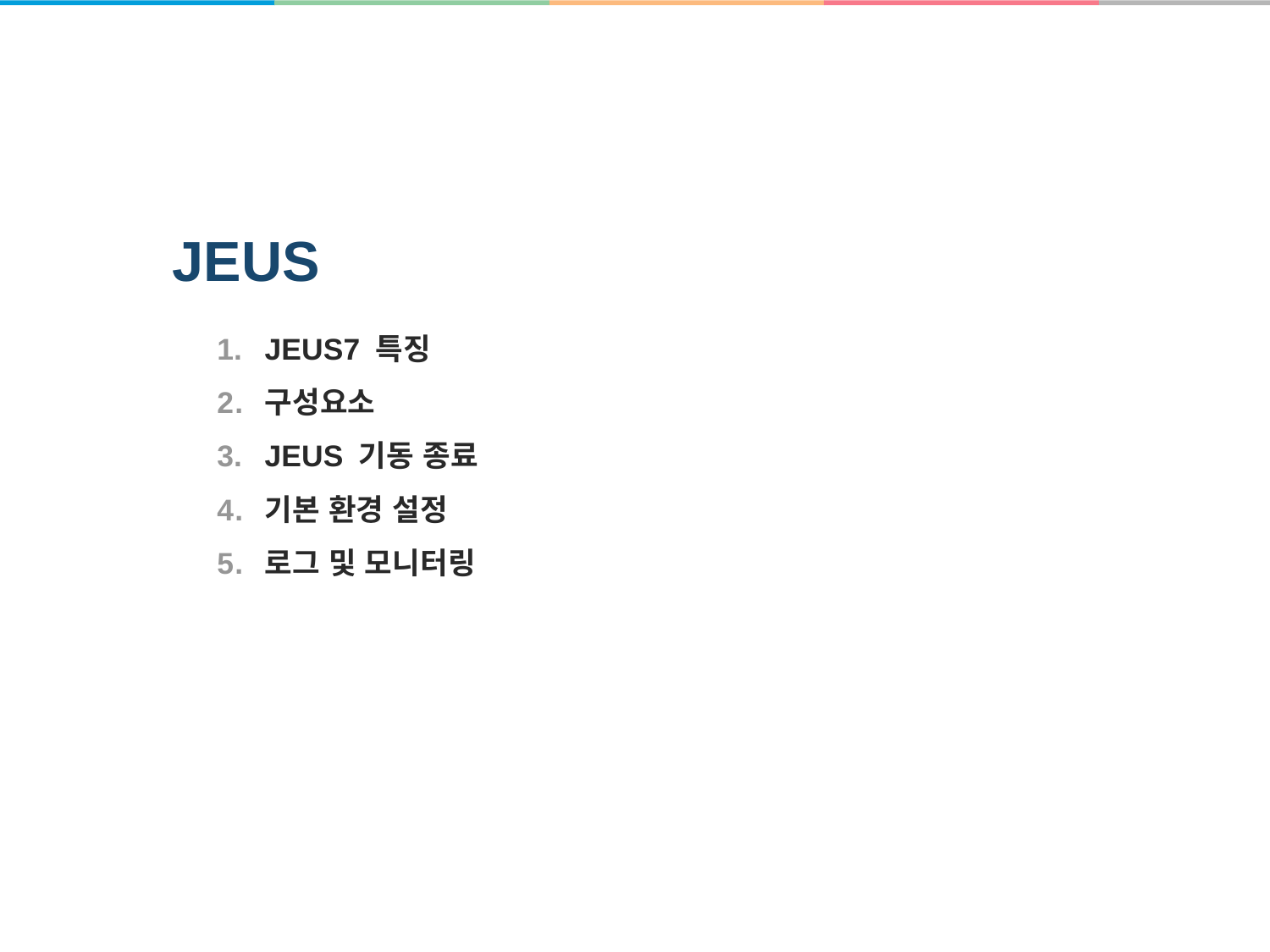

# Ⅰ    JEUS
JEUS7 특징
구성요소
JEUS 기동 종료
기본 환경 설정
로그 및 모니터링